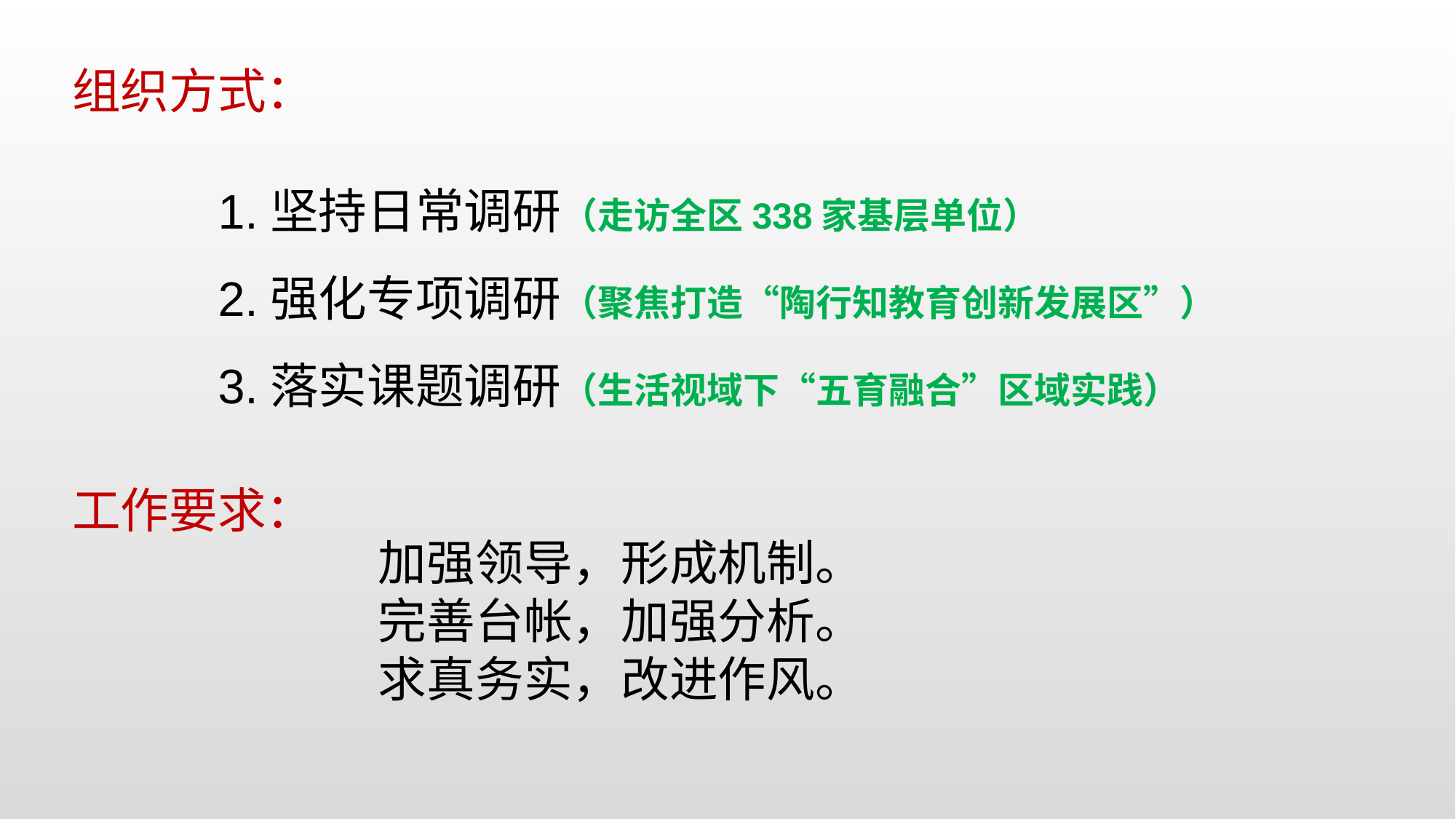

组织方式：
1.坚持日常调研（走访全区338家基层单位）
2.强化专项调研（聚焦打造“陶行知教育创新发展区”）
3.落实课题调研（生活视域下“五育融合”区域实践）
工作要求：
加强领导，形成机制。
完善台帐，加强分析。
求真务实，改进作风。